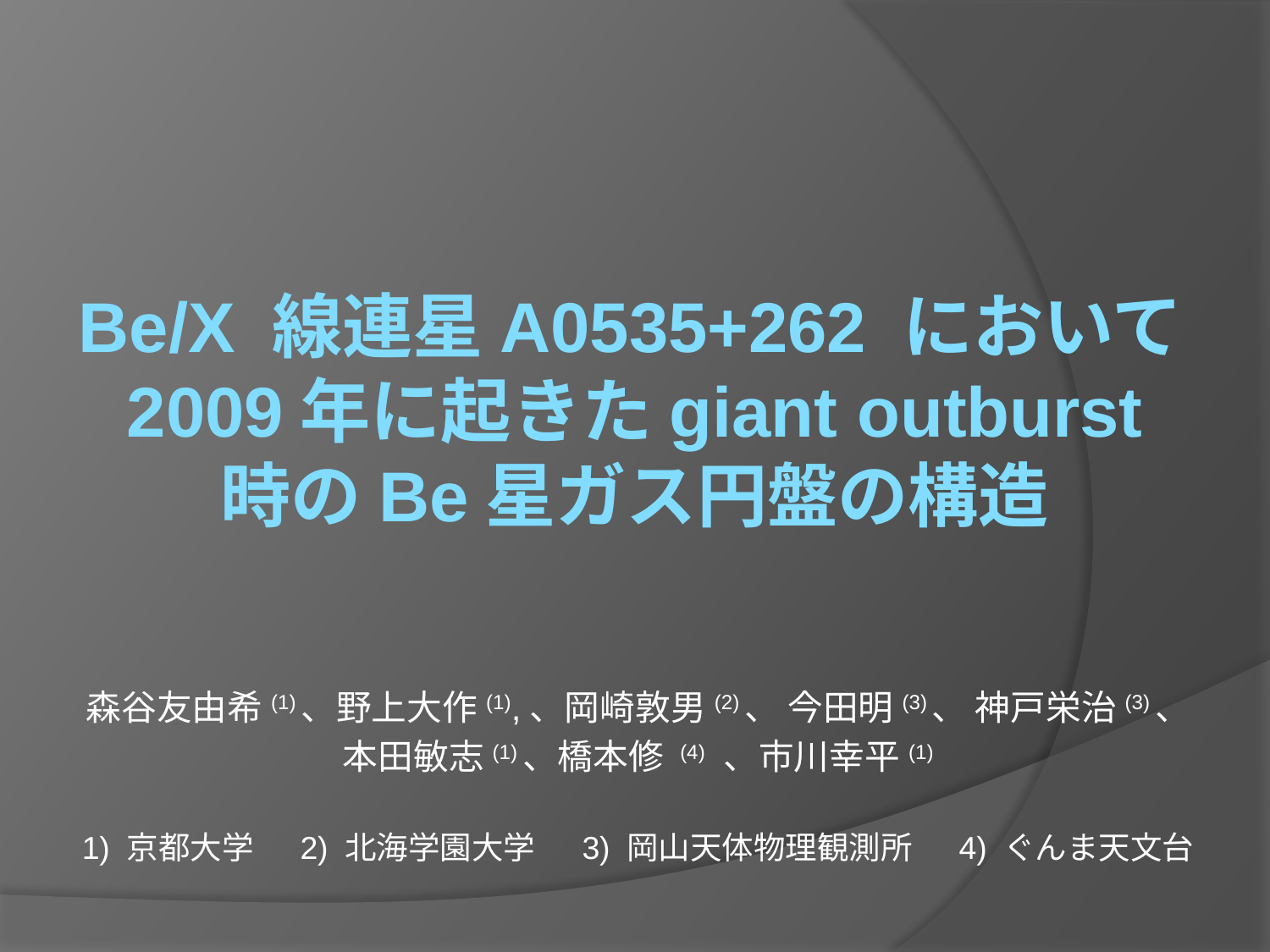

# Be/X 線連星A0535+262 において2009年に起きたgiant outburst 時のBe星ガス円盤の構造
森谷友由希(1)、野上大作(1),、岡崎敦男(2)、 今田明(3)、 神戸栄治(3)、
本田敏志(1)、橋本修 (4) 、市川幸平(1)

1) 京都大学　 2) 北海学園大学　 3) 岡山天体物理観測所　 4) ぐんま天文台